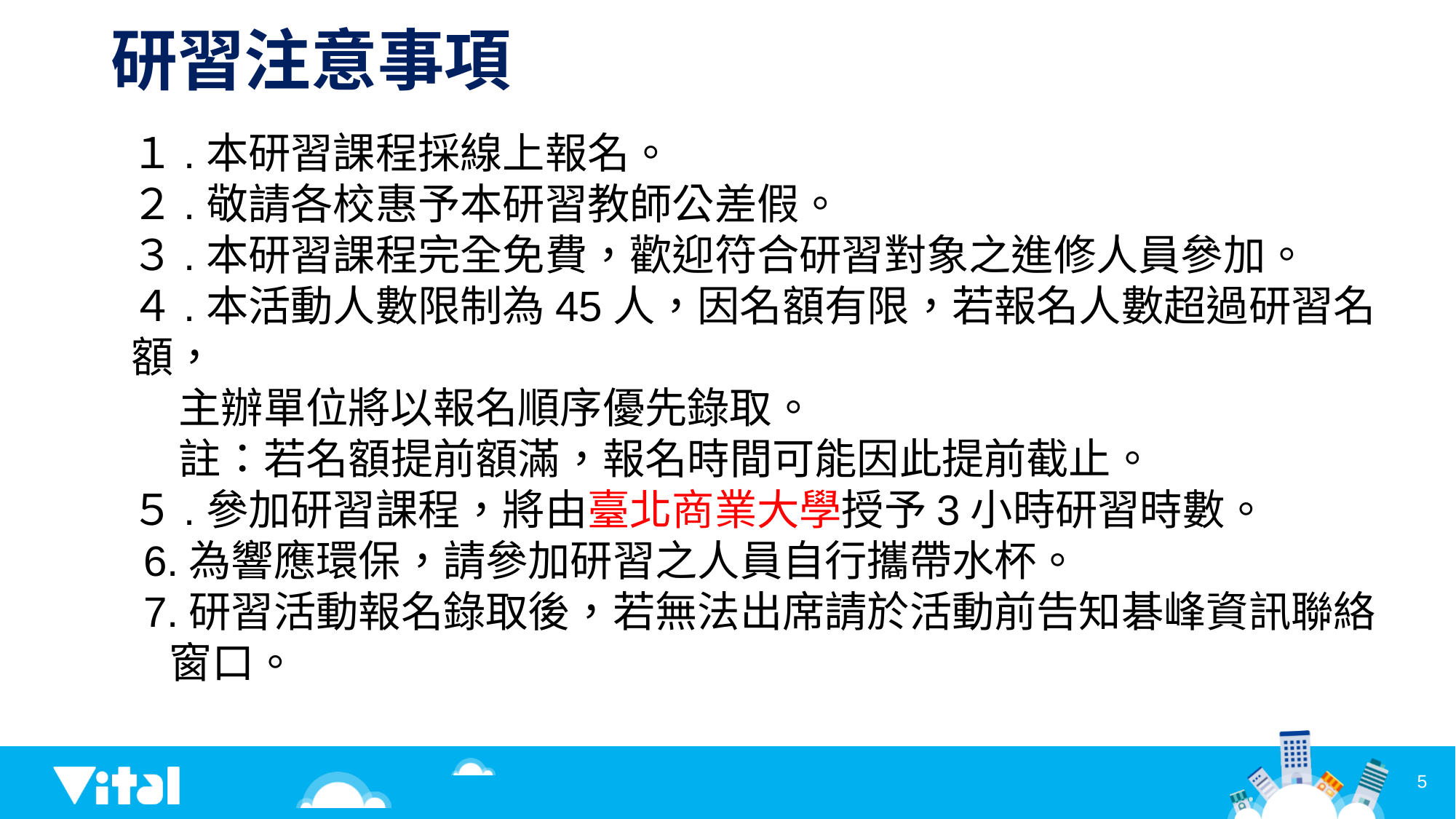

# 研習注意事項
１.本研習課程採線上報名。
２.敬請各校惠予本研習教師公差假。
３.本研習課程完全免費，歡迎符合研習對象之進修人員參加。
４.本活動人數限制為45人，因名額有限，若報名人數超過研習名額，
     主辦單位將以報名順序優先錄取。
     註：若名額提前額滿，報名時間可能因此提前截止。
５.參加研習課程，將由臺北商業大學授予3小時研習時數。
 6.為響應環保，請參加研習之人員自行攜帶水杯。
 7.研習活動報名錄取後，若無法出席請於活動前告知碁峰資訊聯絡
    窗口。
5